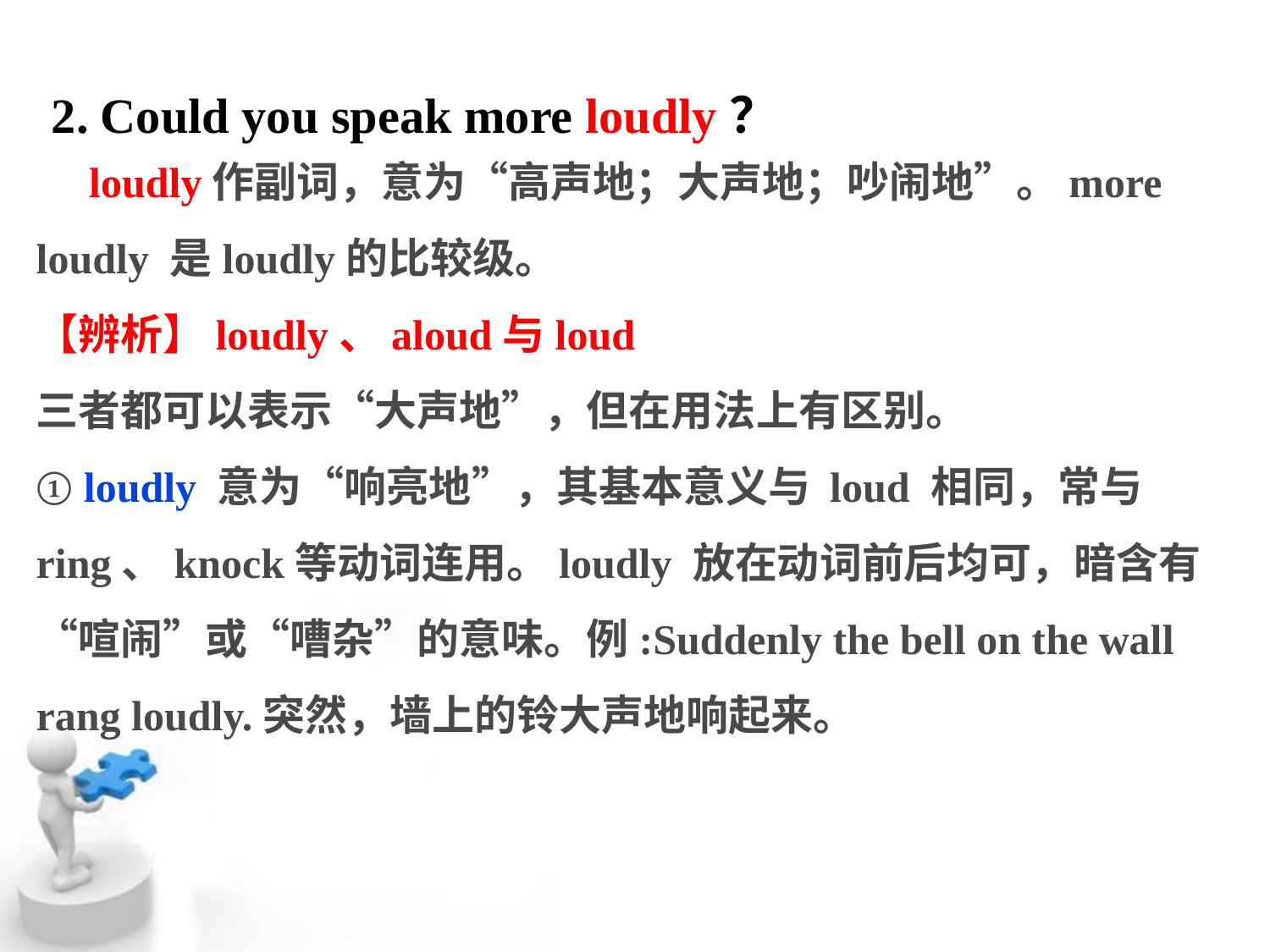

2. Could you speak more loudly？
     loudly作副词，意为“高声地；大声地；吵闹地”。more loudly 是loudly的比较级。
【辨析】loudly、aloud与loud
三者都可以表示“大声地”，但在用法上有区别。
① loudly 意为“响亮地”，其基本意义与 loud 相同，常与 ring、knock等动词连用。loudly 放在动词前后均可，暗含有“喧闹”或“嘈杂”的意味。例:Suddenly the bell on the wall rang loudly.突然，墙上的铃大声地响起来。